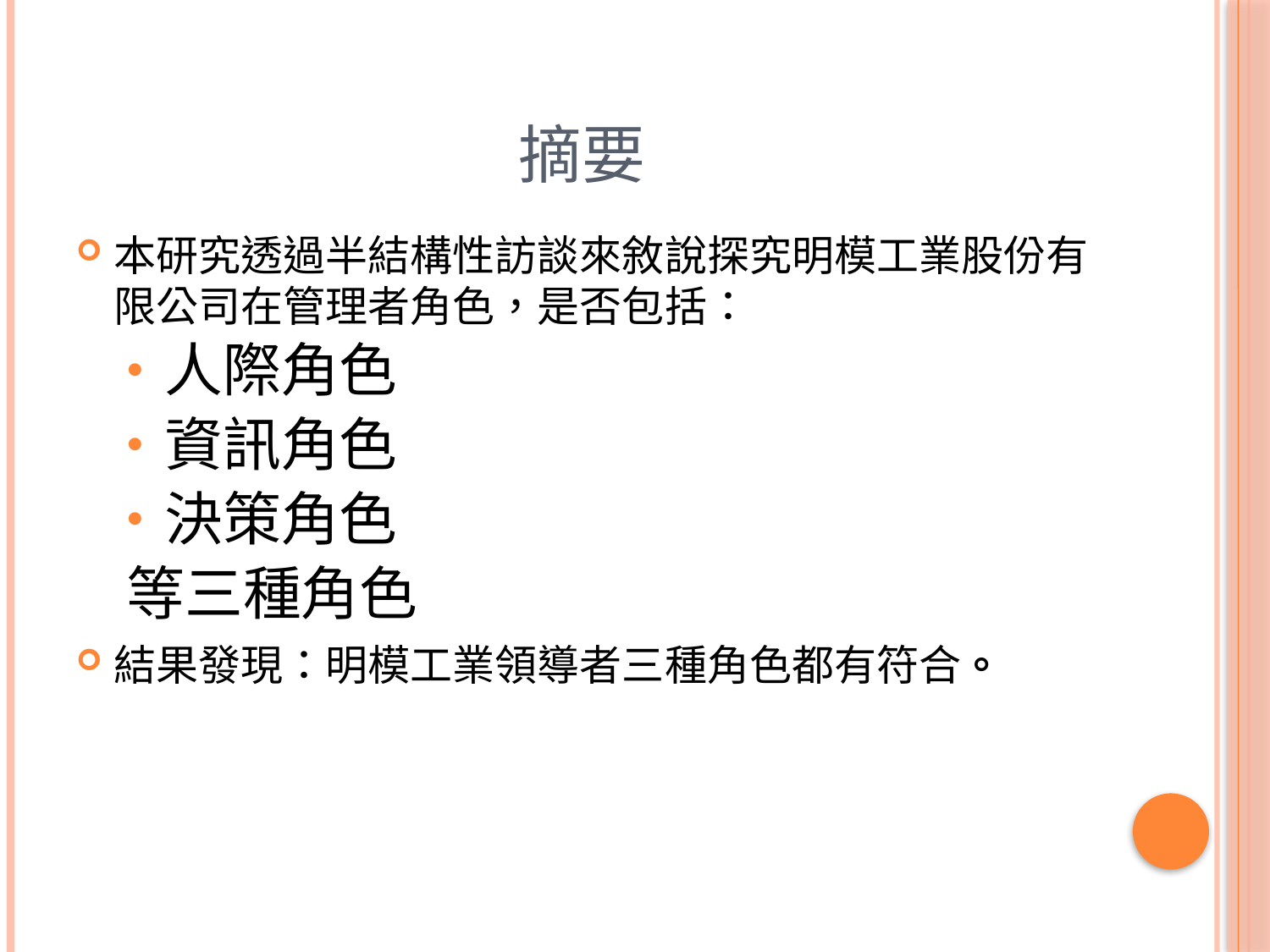

# 摘要
本研究透過半結構性訪談來敘說探究明模工業股份有限公司在管理者角色，是否包括：
人際角色
資訊角色
決策角色
等三種角色
結果發現：明模工業領導者三種角色都有符合。